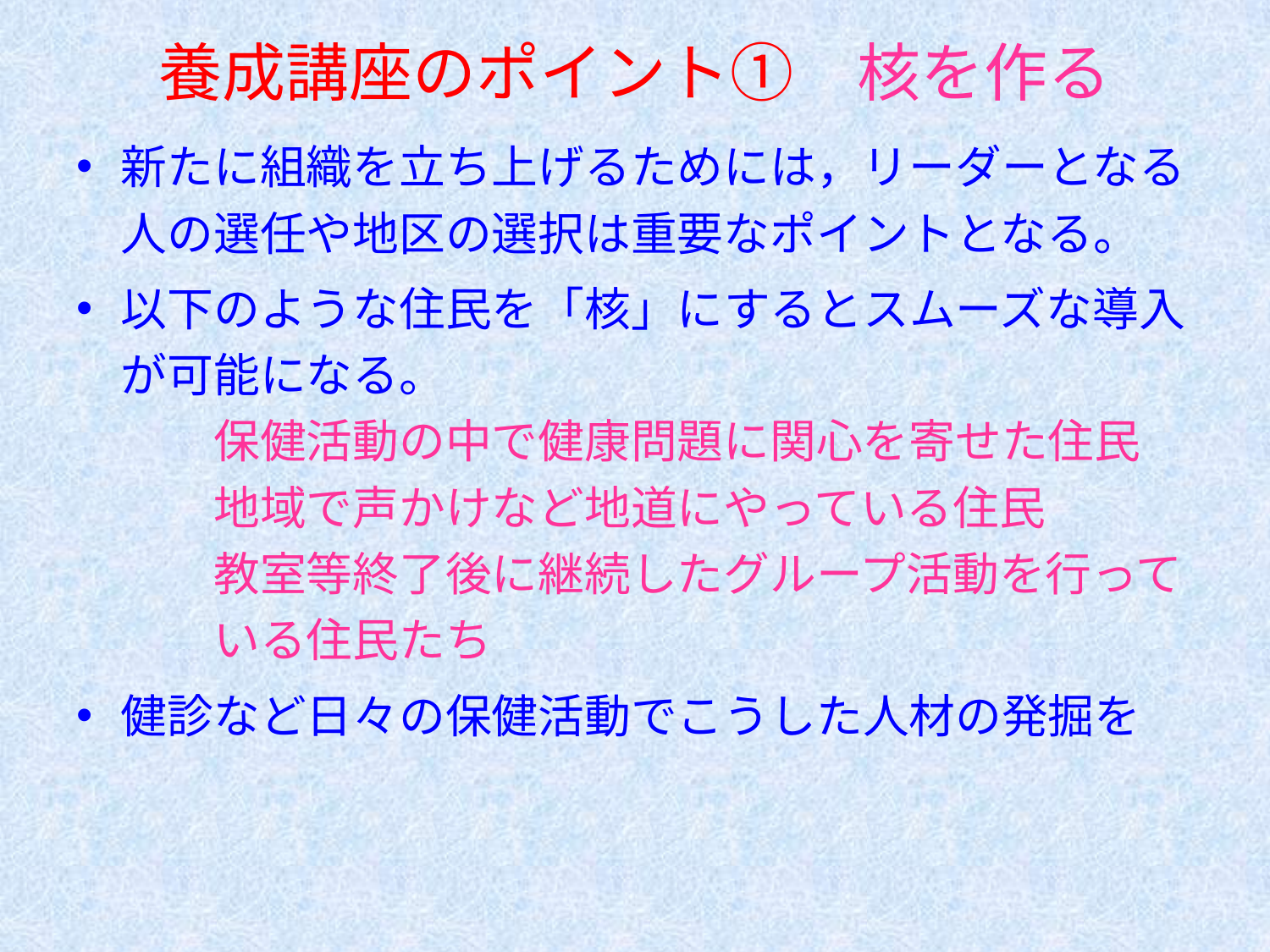

# 養成講座のポイント①　核を作る
新たに組織を立ち上げるためには，リーダーとなる人の選任や地区の選択は重要なポイントとなる。
以下のような住民を「核」にするとスムーズな導入が可能になる。
　　保健活動の中で健康問題に関心を寄せた住民
　　地域で声かけなど地道にやっている住民
　　教室等終了後に継続したグループ活動を行って
　　いる住民たち
健診など日々の保健活動でこうした人材の発掘を